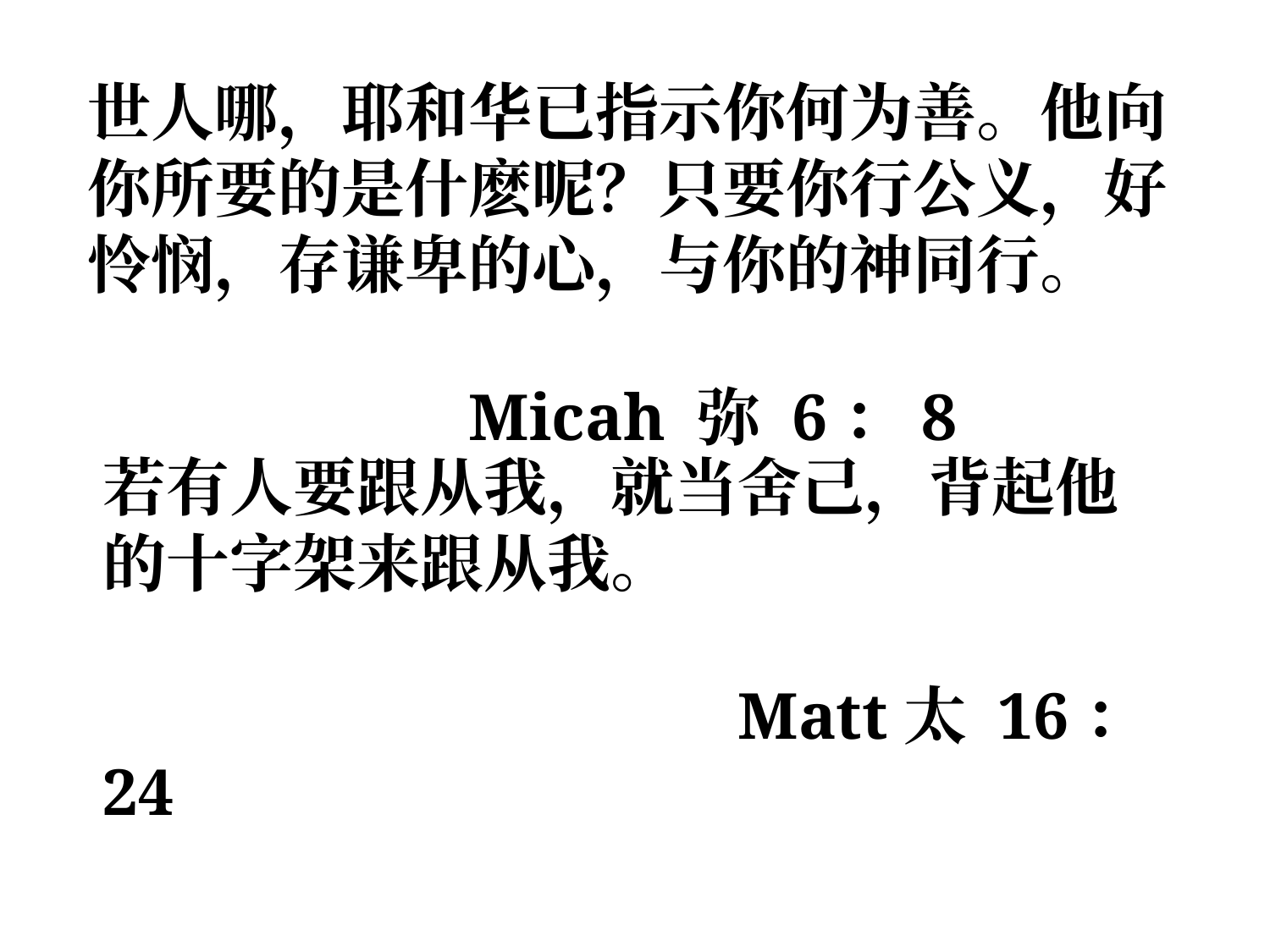

世人哪，耶和华已指示你何为善。他向你所要的是什麽呢？只要你行公义，好怜悯，存谦卑的心，与你的神同行。 											Micah 弥 6：8
若有人要跟从我，就当舍己，背起他的十字架来跟从我。																	Matt太 16：24